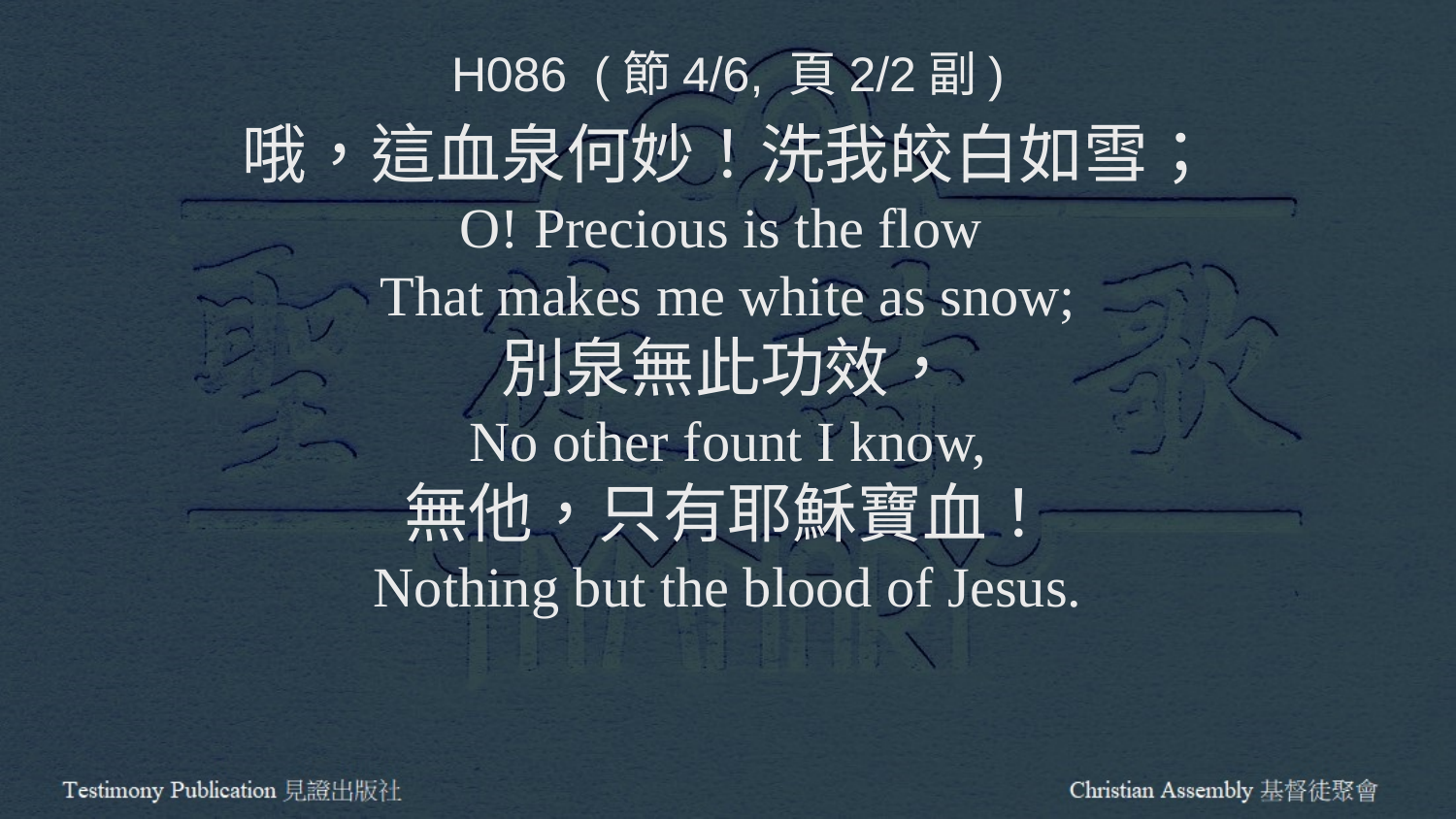

H086  (節4/6, 頁2/2副)
哦，這血泉何妙！洗我皎白如雪；
O! Precious is the flow
That makes me white as snow;
別泉無此功效，
No other fount I know,
無他，只有耶穌寶血！
Nothing but the blood of Jesus.